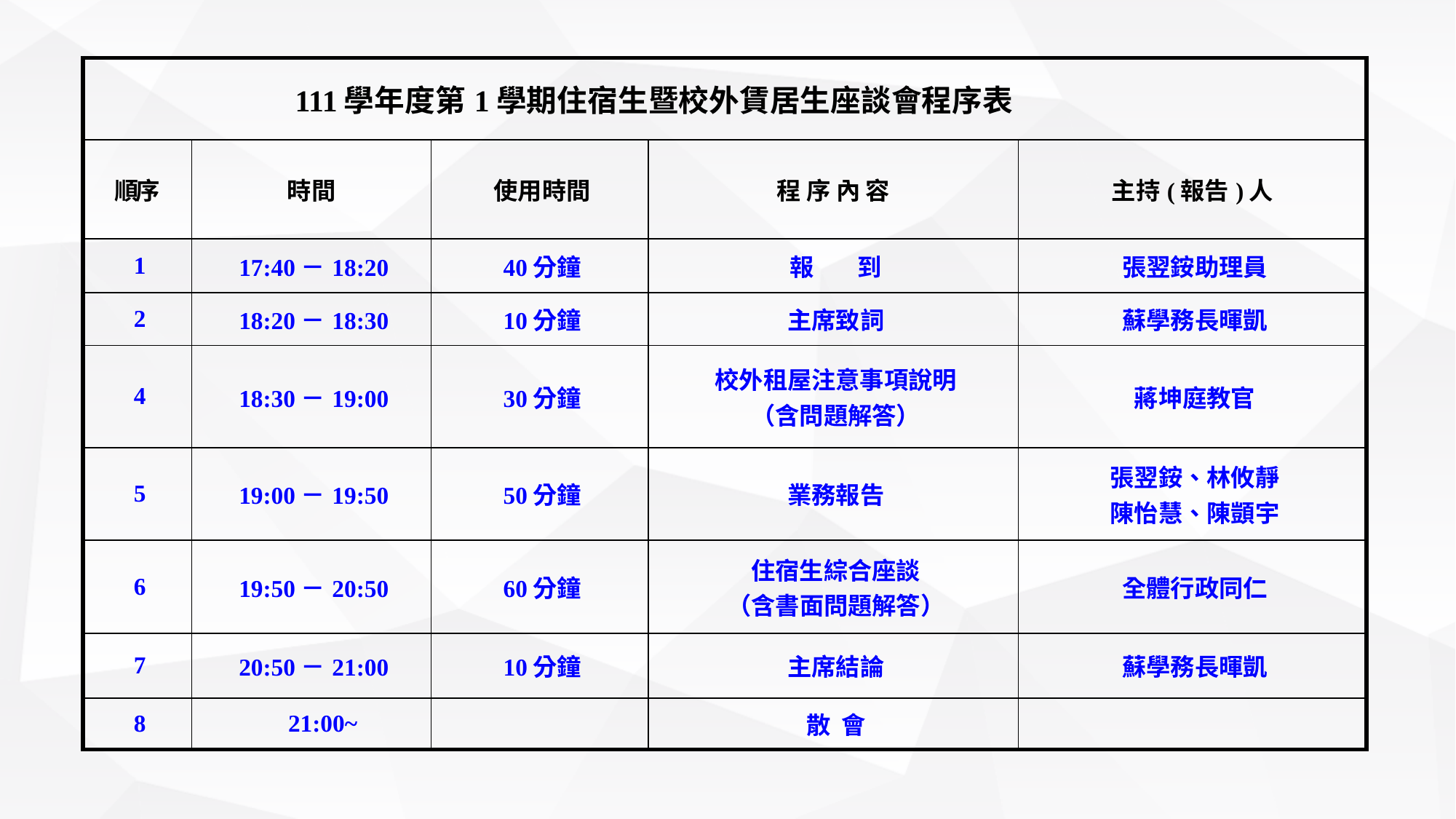

| 111學年度第1學期住宿生暨校外賃居生座談會程序表 |  |  |  |  |
| --- | --- | --- | --- | --- |
| 順序 | 時間 | 使用時間 | 程 序 內 容 | 主持(報告)人 |
| 1 | 17:40－18:20 | 40分鐘 | 報 到 | 張翌銨助理員 |
| 2 | 18:20－18:30 | 10分鐘 | 主席致詞 | 蘇學務長暉凱 |
| 4 | 18:30－19:00 | 30分鐘 | 校外租屋注意事項說明 （含問題解答） | 蔣坤庭教官 |
| 5 | 19:00－19:50 | 50分鐘 | 業務報告 | 張翌銨、林攸靜 陳怡慧、陳顗宇 |
| 6 | 19:50－20:50 | 60分鐘 | 住宿生綜合座談 （含書面問題解答） | 全體行政同仁 |
| 7 | 20:50－21:00 | 10分鐘 | 主席結論 | 蘇學務長暉凱 |
| 8 | 21:00~ |  | 散 會 |  |